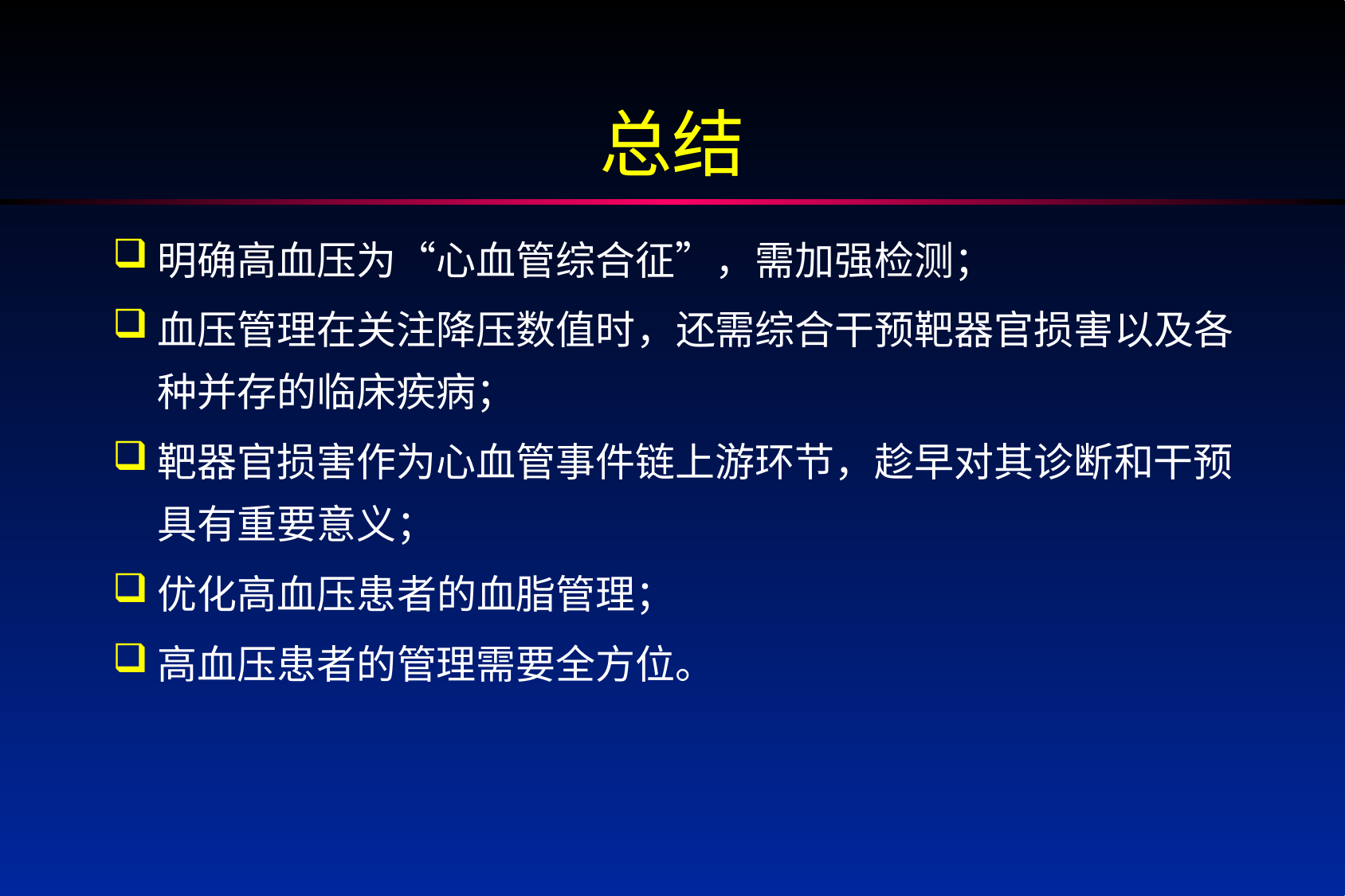

# 总结

明确高血压为“心血管综合征”，需加强检测；
血压管理在关注降压数值时，还需综合干预靶器官损害以及各种并存的临床疾病；
靶器官损害作为心血管事件链上游环节，趁早对其诊断和干预具有重要意义；
优化高血压患者的血脂管理；
高血压患者的管理需要全方位。